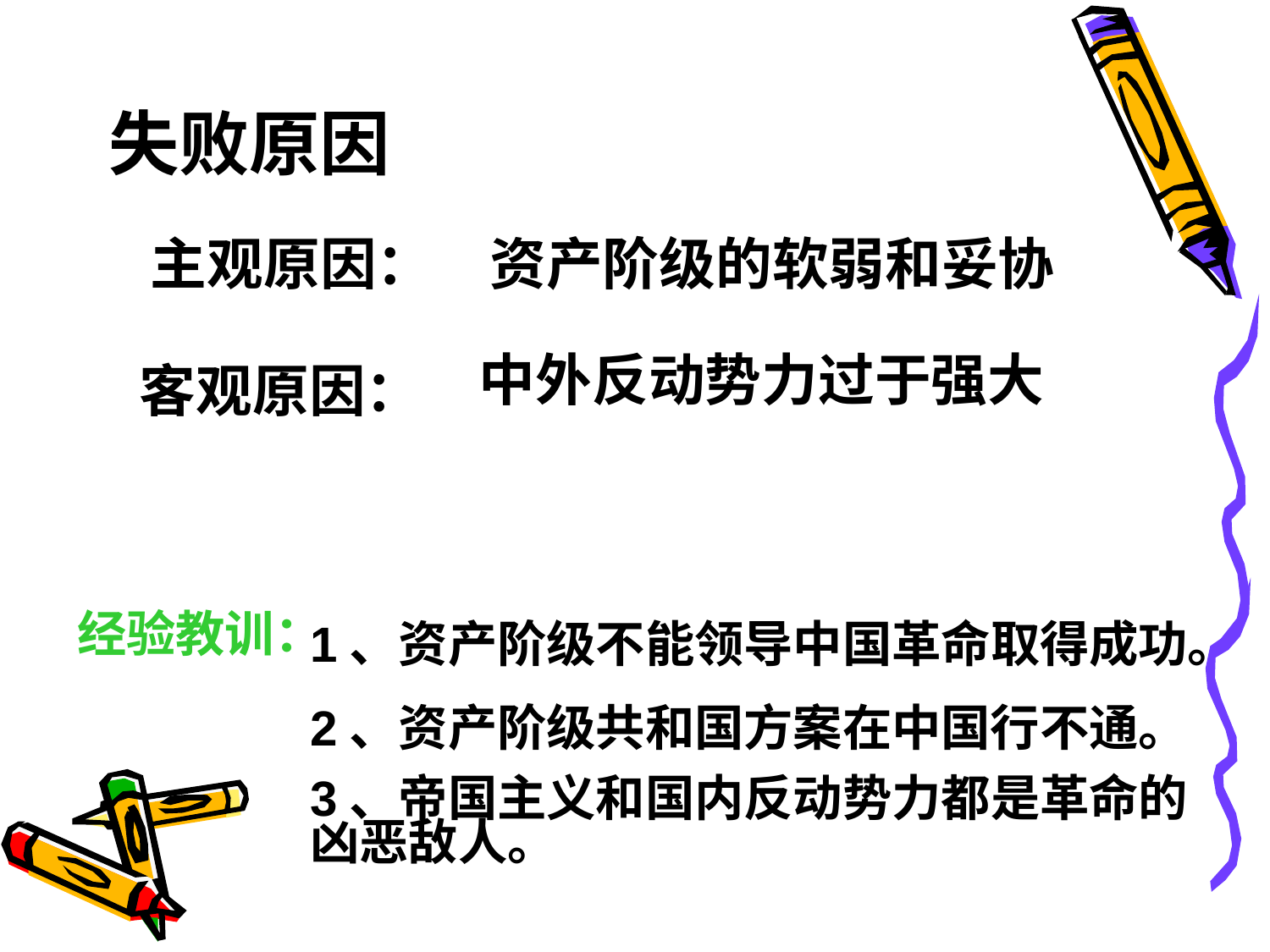

失败原因
主观原因：
资产阶级的软弱和妥协
中外反动势力过于强大
客观原因：
经验教训：
1、资产阶级不能领导中国革命取得成功。
2、资产阶级共和国方案在中国行不通。
3、帝国主义和国内反动势力都是革命的凶恶敌人。